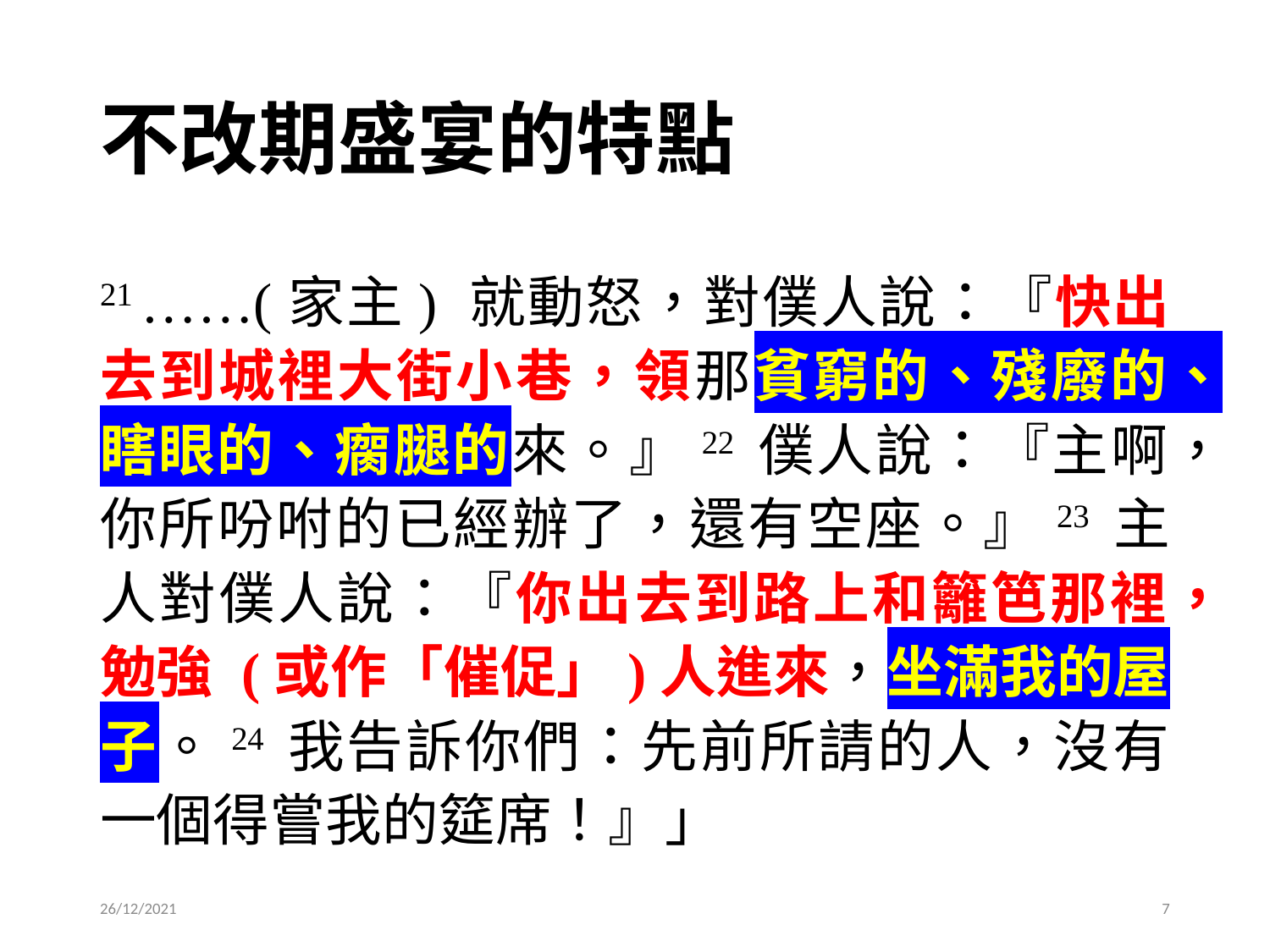

# 不改期盛宴的特點
21 ……(家主) 就動怒，對僕人說：『快出去到城裡大街小巷，領那貧窮的、殘廢的、瞎眼的、瘸腿的來。』22 僕人說：『主啊，你所吩咐的已經辦了，還有空座。』23 主人對僕人說：『你出去到路上和籬笆那裡，勉強 (或作「催促」)人進來，坐滿我的屋子。24 我告訴你們：先前所請的人，沒有一個得嘗我的筵席！』」
26/12/2021

7